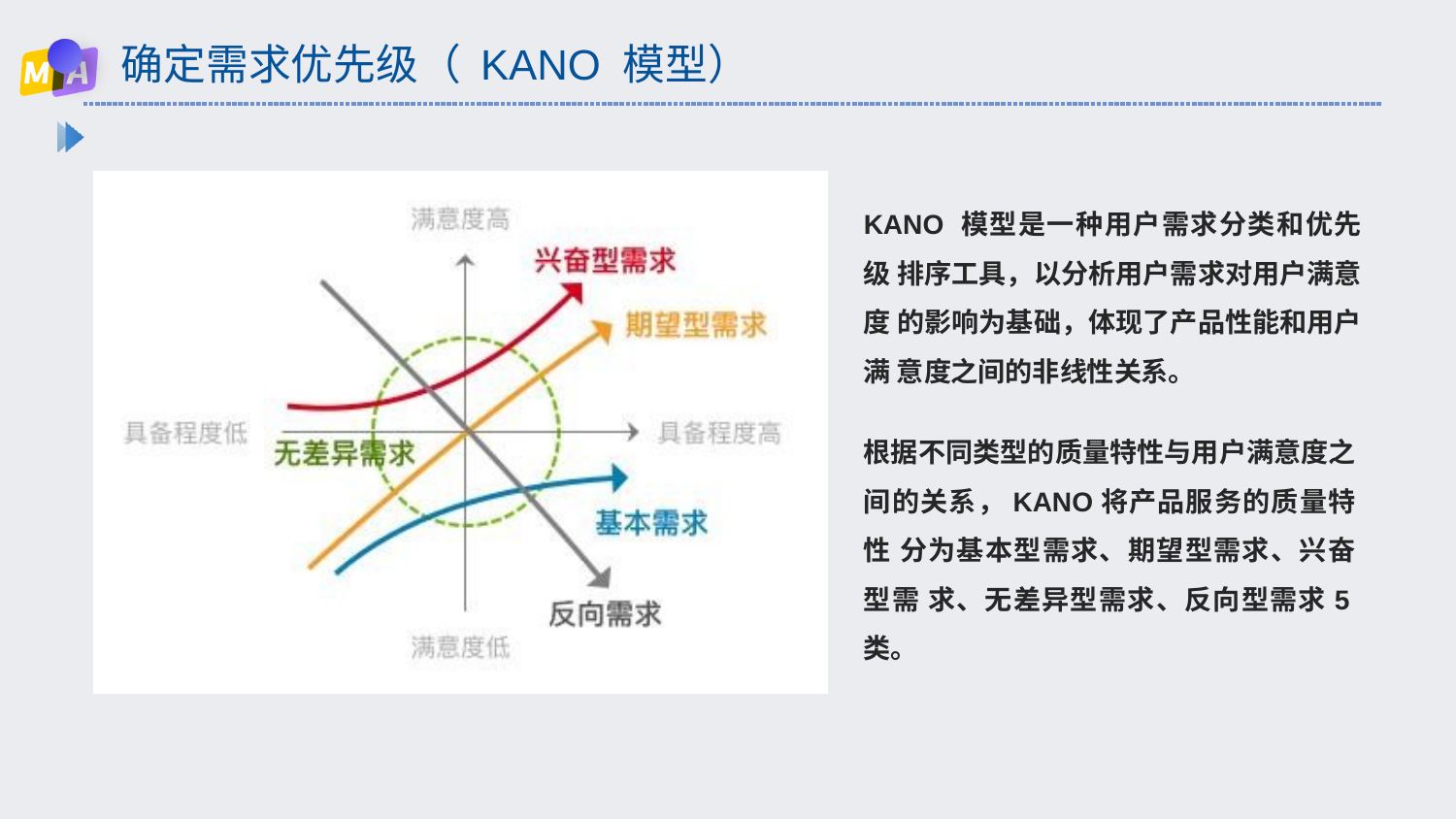

# 确定需求优先级（ KANO 模型）

KANO 模型是一种用户需求分类和优先级 排序工具，以分析用户需求对用户满意度 的影响为基础，体现了产品性能和用户满 意度之间的非线性关系。

根据不同类型的质量特性与用户满意度之 间的关系，KANO将产品服务的质量特性 分为基本型需求、期望型需求、兴奋型需 求、无差异型需求、反向型需求5类。